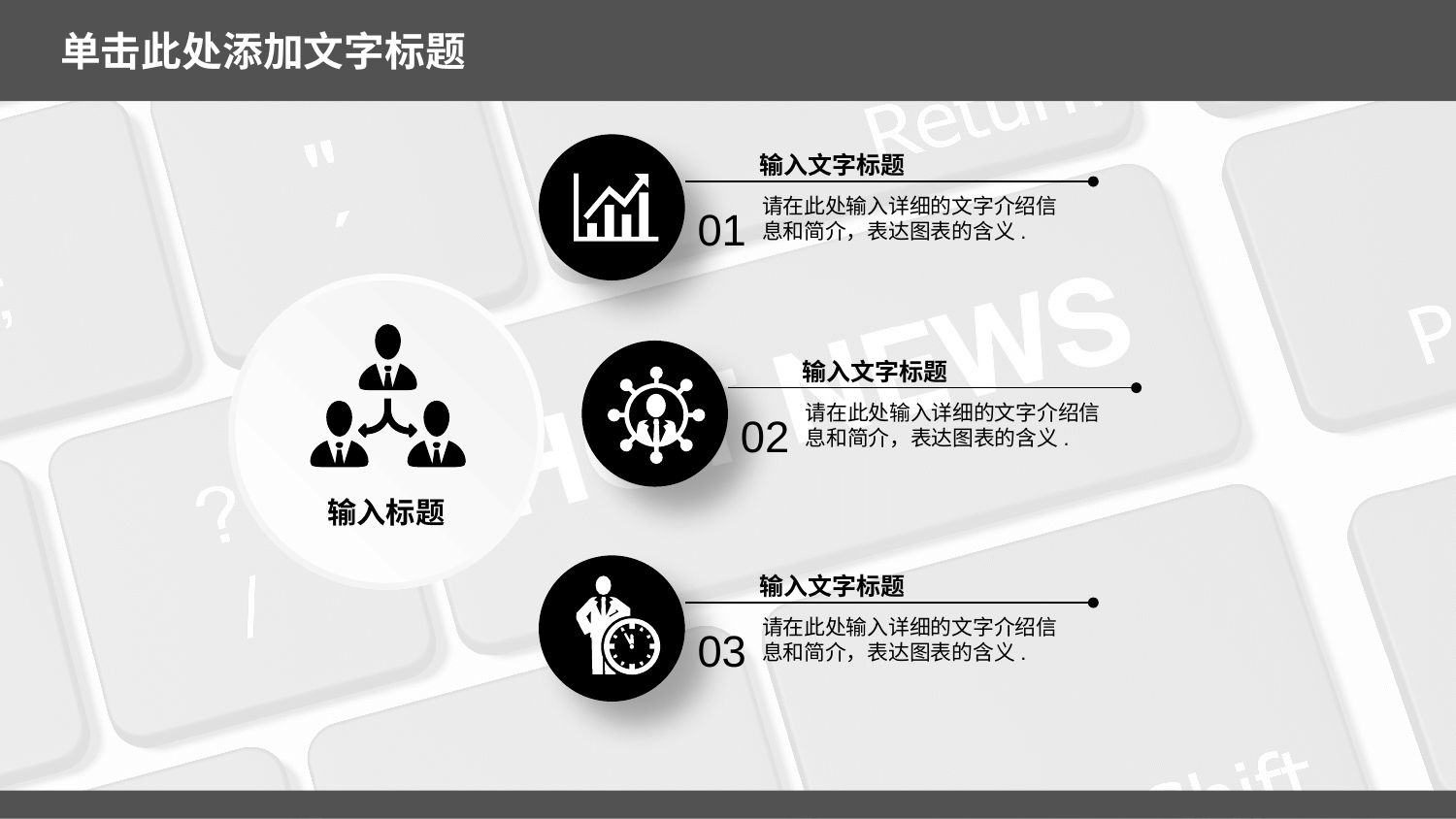

输入文字标题

请在此处输入详细的文字介绍信息和简介，表达图表的含义.
01

输入文字标题

请在此处输入详细的文字介绍信息和简介，表达图表的含义.

02
输入标题

输入文字标题

请在此处输入详细的文字介绍信息和简介，表达图表的含义.
03